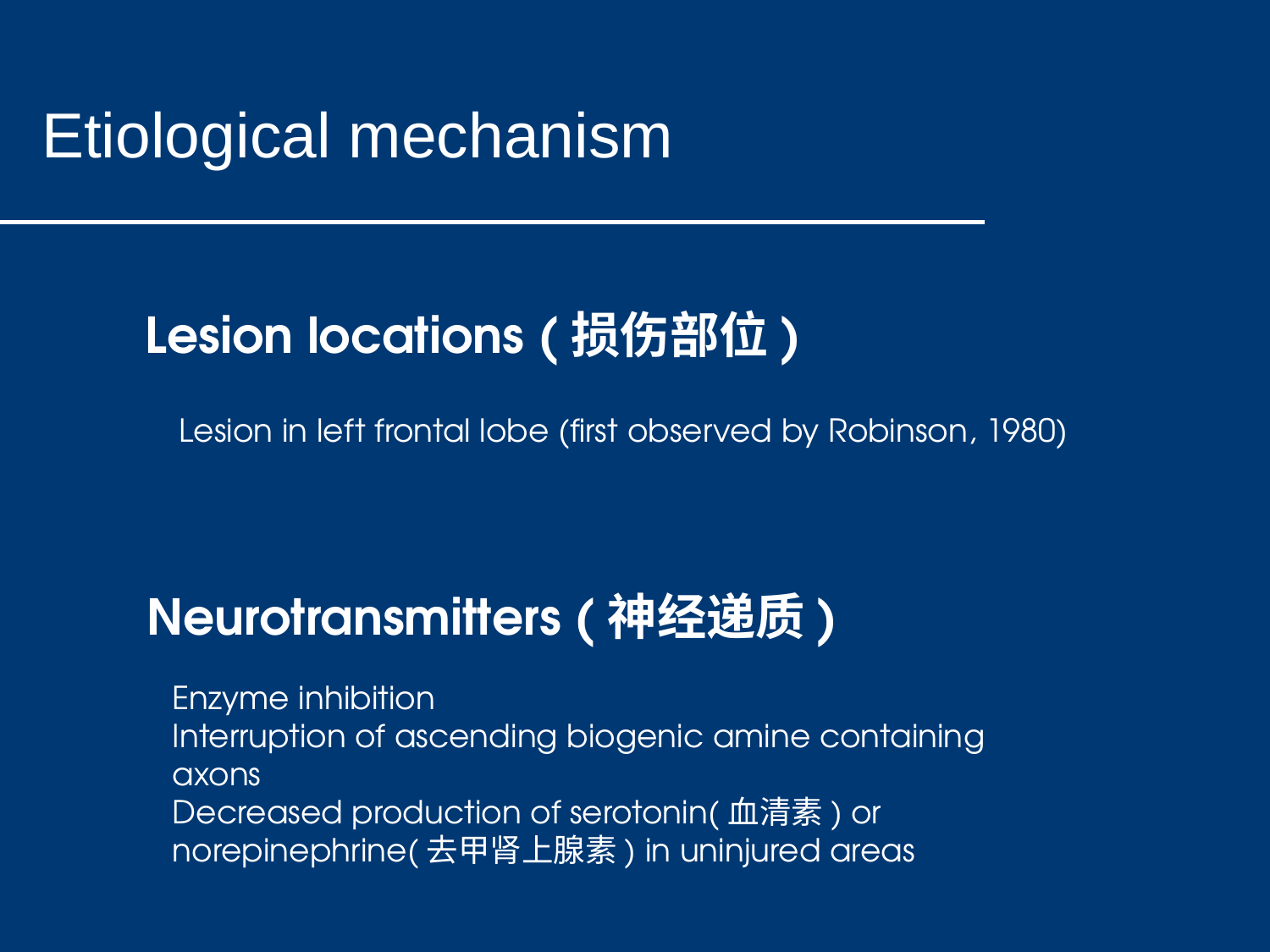

Etiological mechanism
Lesion locations (损伤部位)
Lesion in left frontal lobe (first observed by Robinson, 1980)
Neurotransmitters (神经递质)
Enzyme inhibition
Interruption of ascending biogenic amine containing axons
Decreased production of serotonin(血清素) or norepinephrine(去甲肾上腺素) in uninjured areas